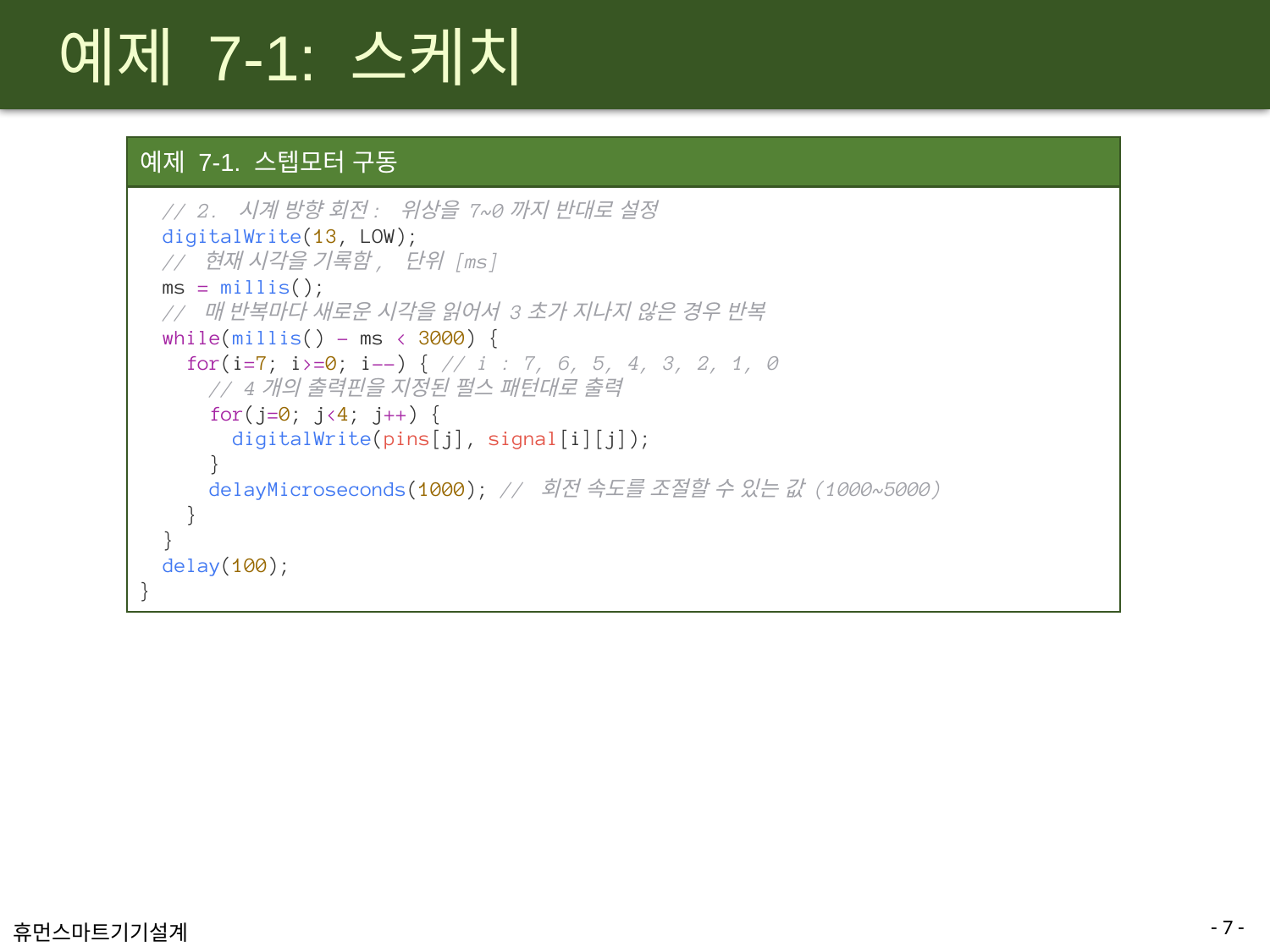

# 예제 7-1: 스케치
예제 7-1. 스텝모터 구동
  // 2. 시계 방향 회전: 위상을 7~0까지 반대로 설정
  digitalWrite(13, LOW);
  // 현재 시각을 기록함, 단위 [ms]
  ms = millis();
  // 매 반복마다 새로운 시각을 읽어서 3초가 지나지 않은 경우 반복
  while(millis() - ms < 3000) {
    for(i=7; i>=0; i--) { // i : 7, 6, 5, 4, 3, 2, 1, 0
      // 4개의 출력핀을 지정된 펄스 패턴대로 출력
      for(j=0; j<4; j++) {
        digitalWrite(pins[j], signal[i][j]);
      }
      delayMicroseconds(1000); // 회전 속도를 조절할 수 있는 값 (1000~5000)
    }
  }
  delay(100);
}
- 7 -